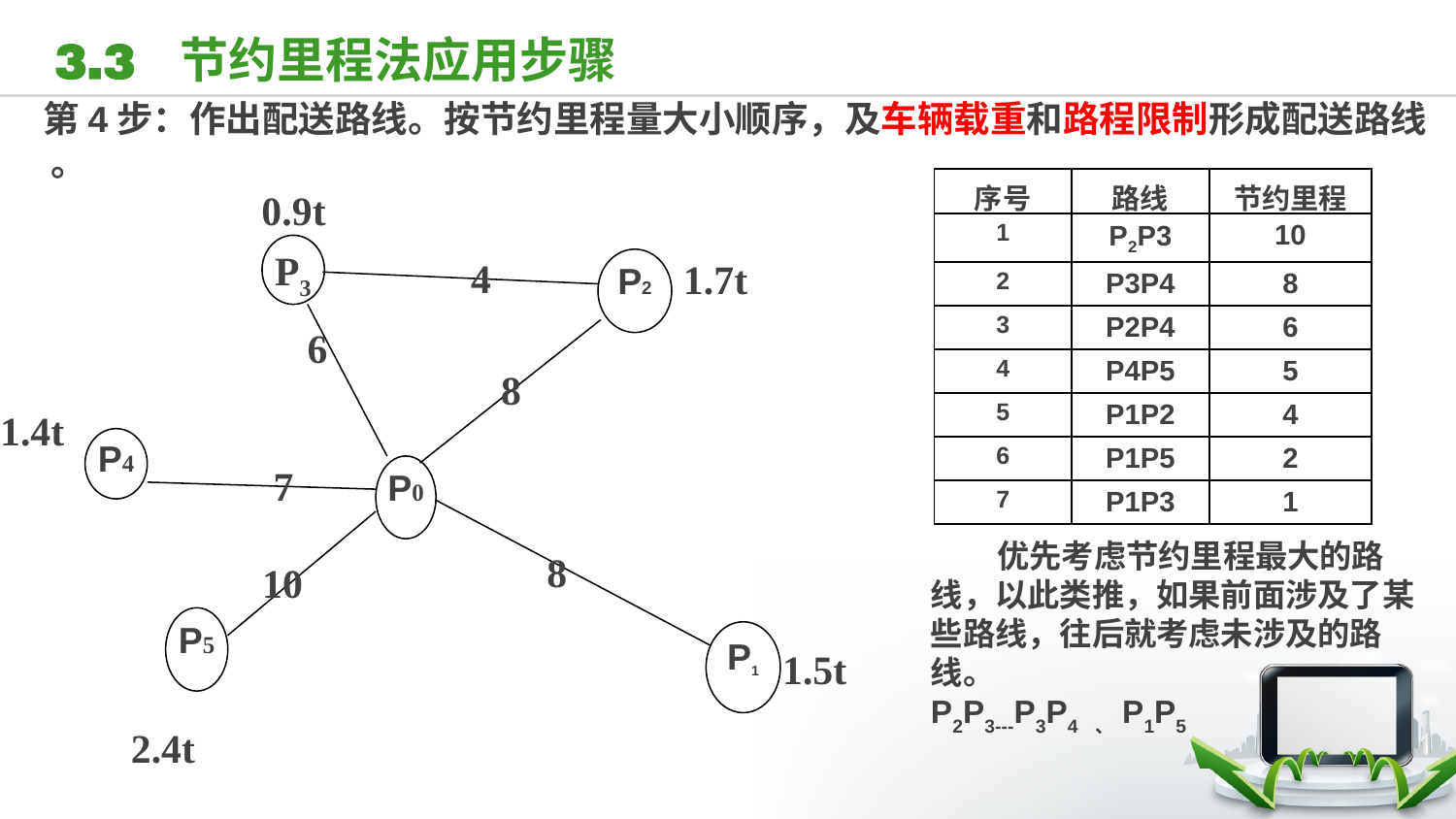

3.3  节约里程法应用步骤
第4步：作出配送路线。按节约里程量大小顺序，及车辆载重和路程限制形成配送路线 。
| 序号 | 路线 | 节约里程 |
| --- | --- | --- |
| 1 | P2P3 | 10 |
| 2 | P3P4 | 8 |
| 3 | P2P4 | 6 |
| 4 | P4P5 | 5 |
| 5 | P1P2 | 4 |
| 6 | P1P5 | 2 |
| 7 | P1P3 | 1 |
 0.9t
P3
4
P2
1.7t

6

8
1.4t
P4
7
P0

8
10
P5
P1
1.5t
2.4t
       优先考虑节约里程最大的路线，以此类推，如果前面涉及了某些路线，往后就考虑未涉及的路线。
P2P3---P3P4  、P1P5